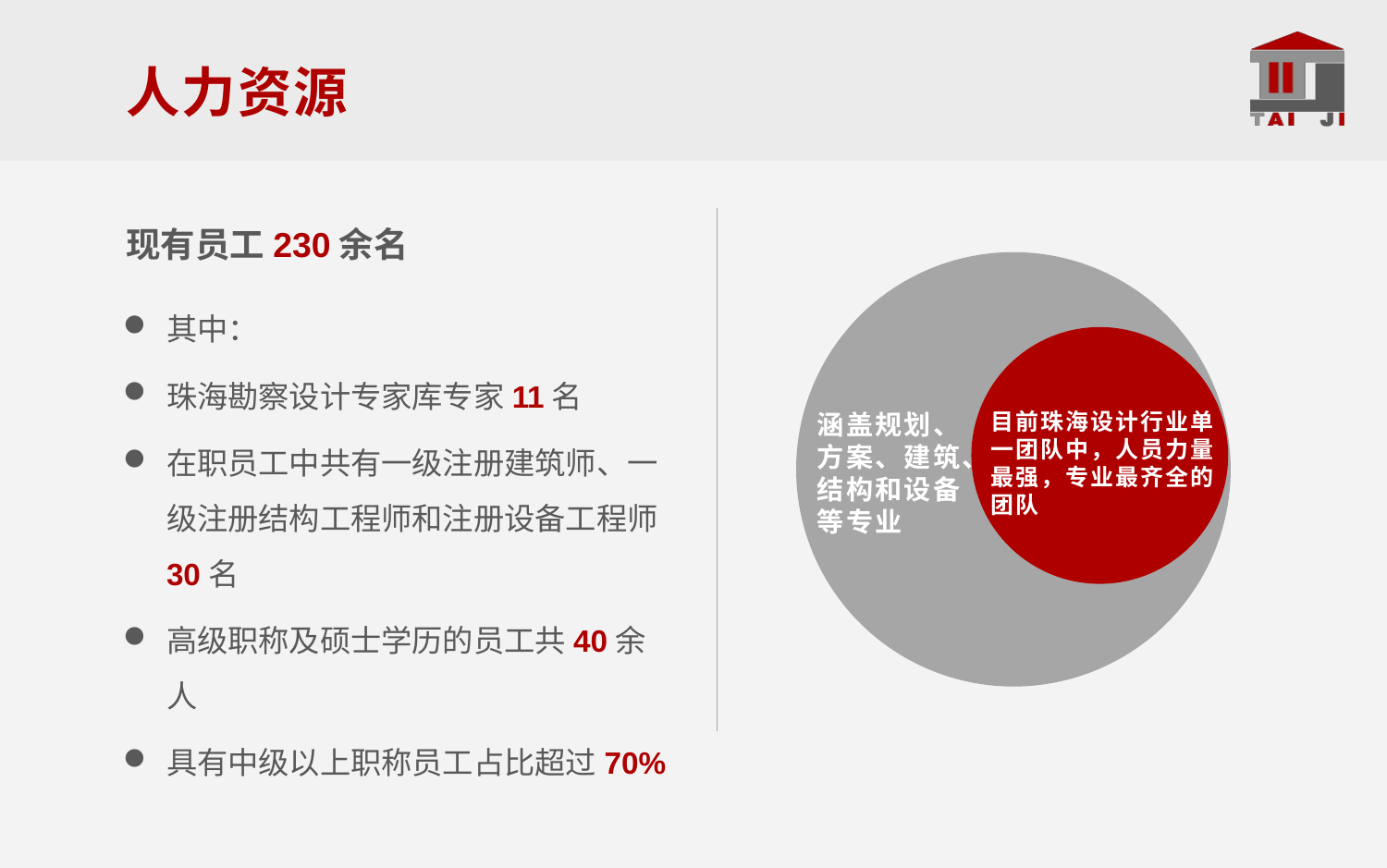

人力资源
现有员工230余名

目前珠海设计行业单一团队中，人员力量最强，专业最齐全的团队
涵盖规划、方案、建筑、结构和设备等专业
其中：
珠海勘察设计专家库专家11名
在职员工中共有一级注册建筑师、一级注册结构工程师和注册设备工程师30名
高级职称及硕士学历的员工共40余人
具有中级以上职称员工占比超过70%